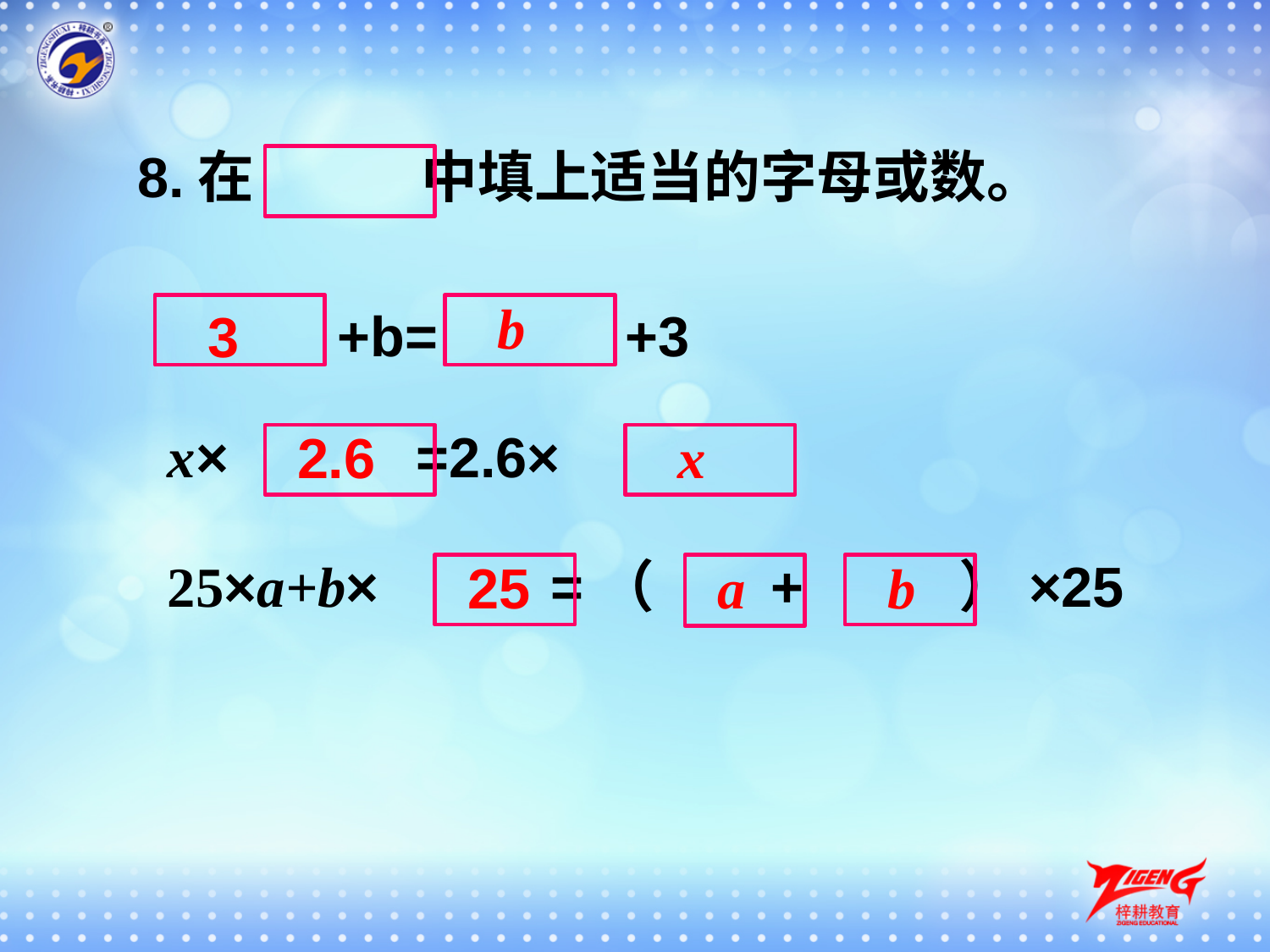

8.在             中填上适当的字母或数。

b
+b=            +3

3

x×            =2.6×
2.6
x

25×a+b×           =（        +         ）×25
25
a
b